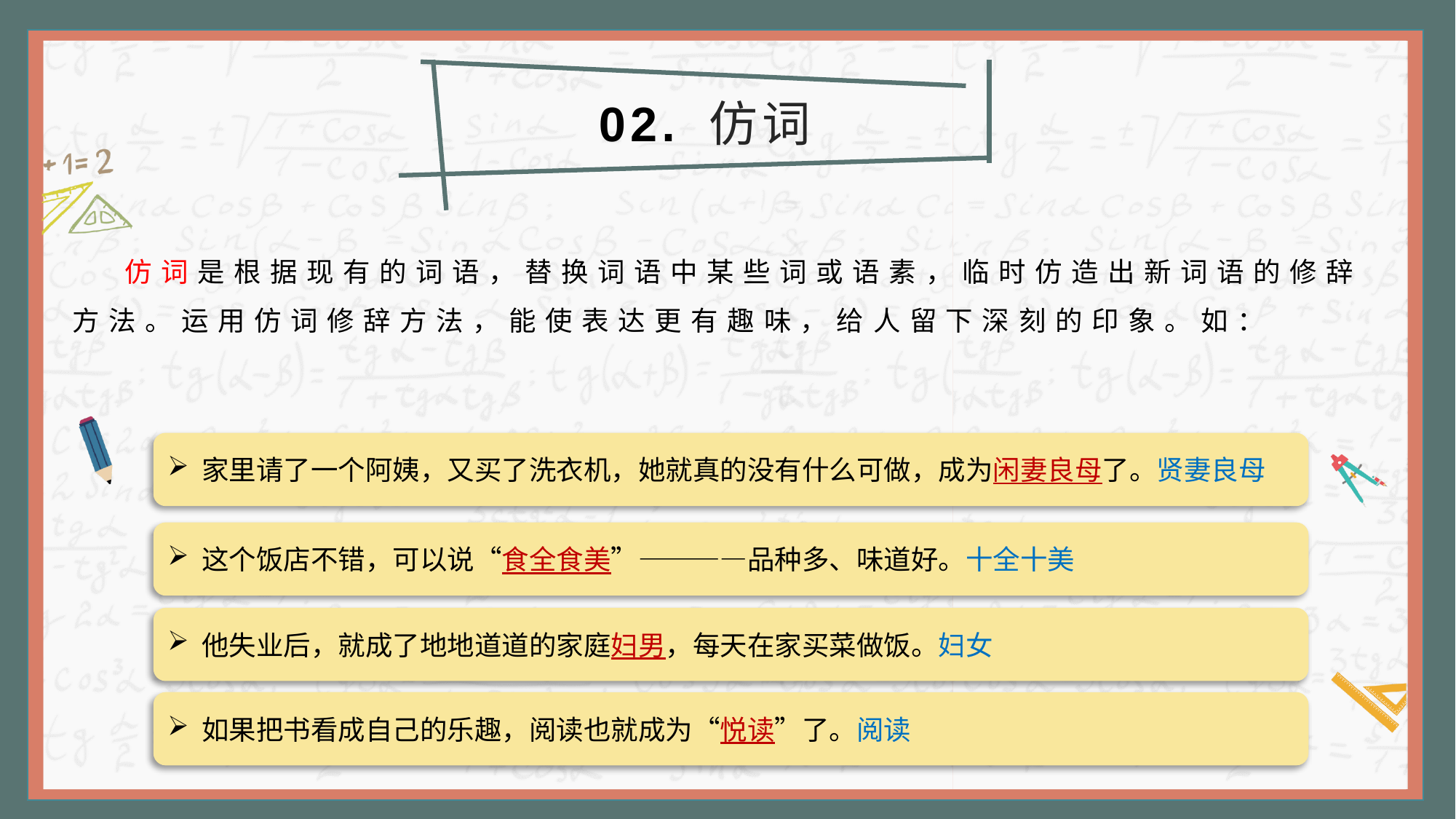

02. 仿词
   仿词是根据现有的词语，替换词语中某些词或语素，临时仿造出新词语的修辞方法。运用仿词修辞方法，能使表达更有趣味，给人留下深刻的印象。如：
家里请了一个阿姨，又买了洗衣机，她就真的没有什么可做，成为闲妻良母了。贤妻良母
这个饭店不错，可以说“食全食美”————品种多、味道好。十全十美
他失业后，就成了地地道道的家庭妇男，每天在家买菜做饭。妇女
如果把书看成自己的乐趣，阅读也就成为“悦读”了。阅读